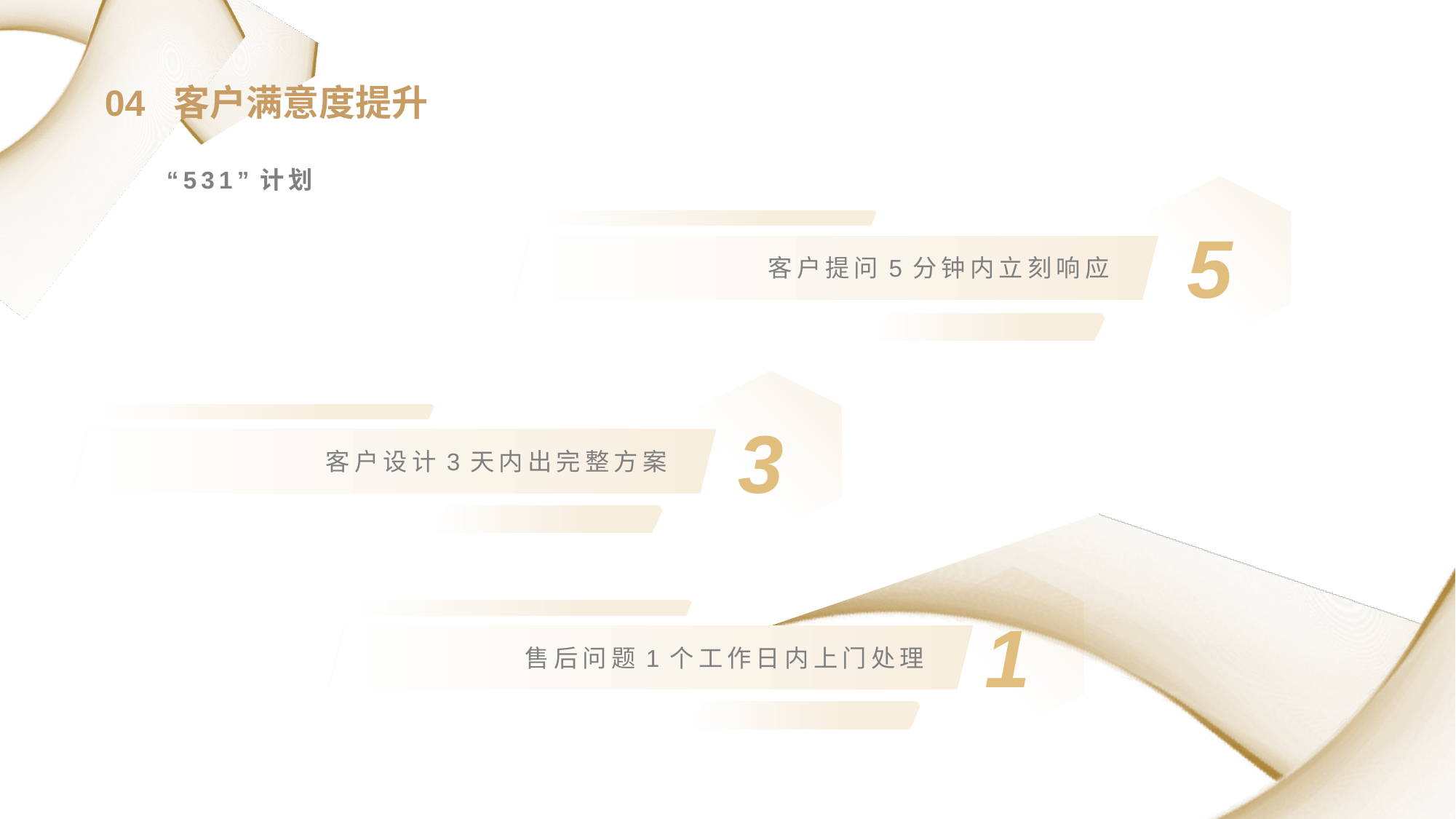

04
客户满意度提升
“531”计划

5

客户提问5分钟内立刻响应

3

客户设计3天内出完整方案

1

售后问题1个工作日内上门处理